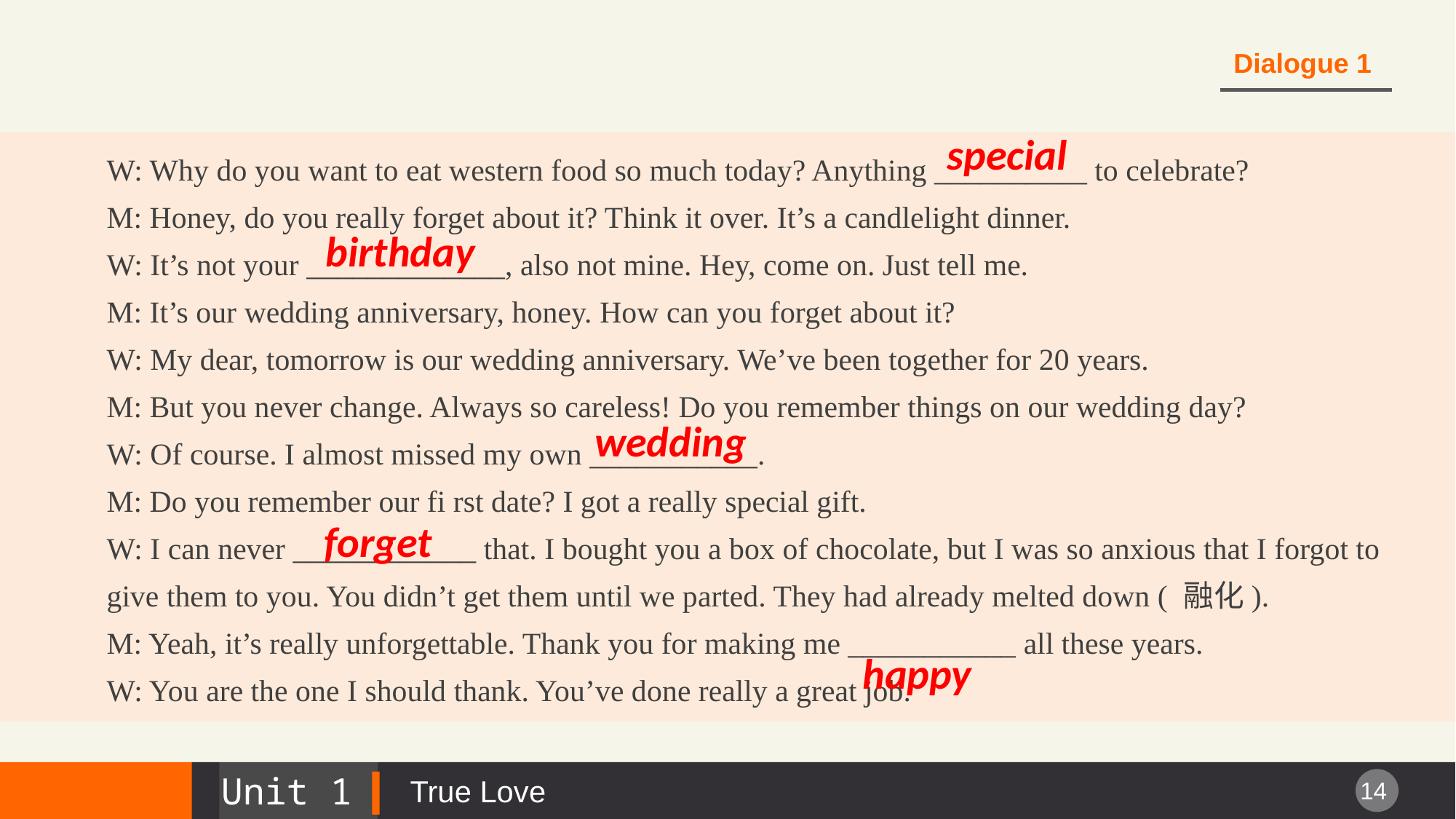

Dialogue 1
 special

W: Why do you want to eat western food so much today? Anything __________ to celebrate?
M: Honey, do you really forget about it? Think it over. It’s a candlelight dinner.
W: It’s not your _____________, also not mine. Hey, come on. Just tell me.
M: It’s our wedding anniversary, honey. How can you forget about it?
W: My dear, tomorrow is our wedding anniversary. We’ve been together for 20 years.
M: But you never change. Always so careless! Do you remember things on our wedding day?
W: Of course. I almost missed my own ___________.
M: Do you remember our fi rst date? I got a really special gift.
W: I can never ____________ that. I bought you a box of chocolate, but I was so anxious that I forgot to
give them to you. You didn’t get them until we parted. They had already melted down ( 融化).
M: Yeah, it’s really unforgettable. Thank you for making me ___________ all these years.
W: You are the one I should thank. You’ve done really a great job.
birthday
wedding
forget
 happy